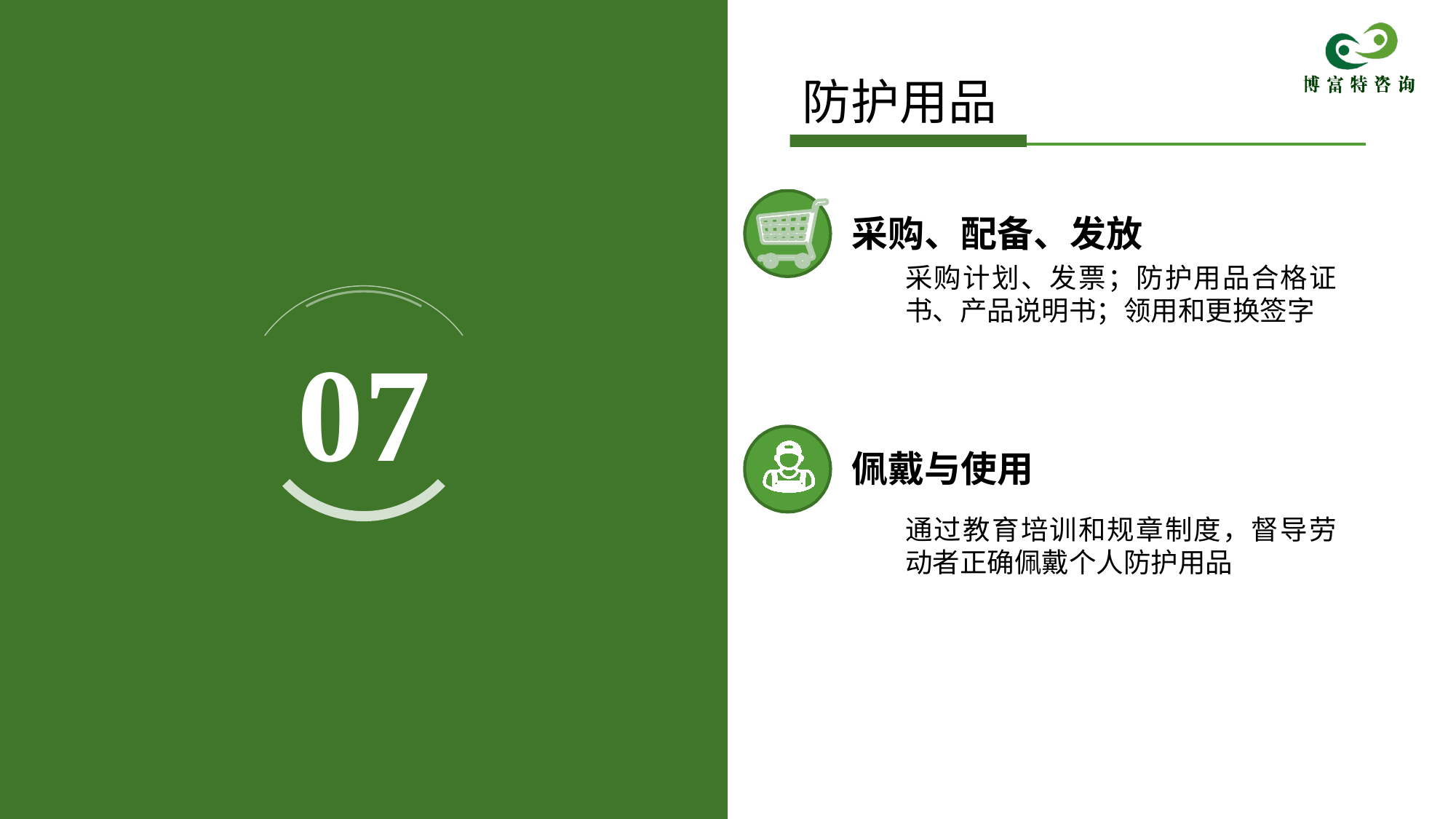

防护用品

采购、配备、发放
采购计划、发票；防护用品合格证书、产品说明书；领用和更换签字

07

佩戴与使用

通过教育培训和规章制度，督导劳动者正确佩戴个人防护用品